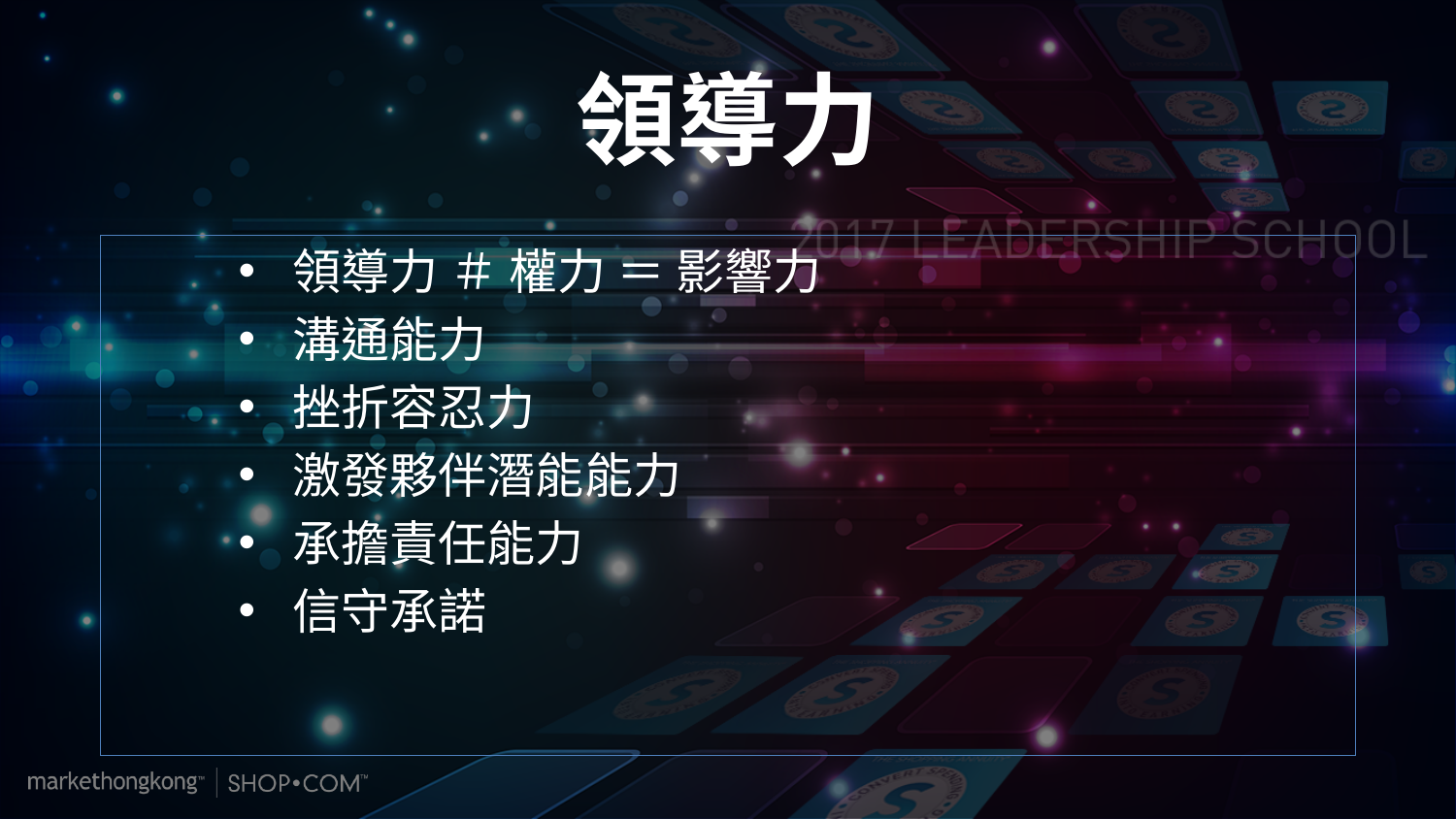

領導力
領導力 ＃ 權力 ＝ 影響力
溝通能力
挫折容忍力
激發夥伴潛能能力
承擔責任能力
信守承諾